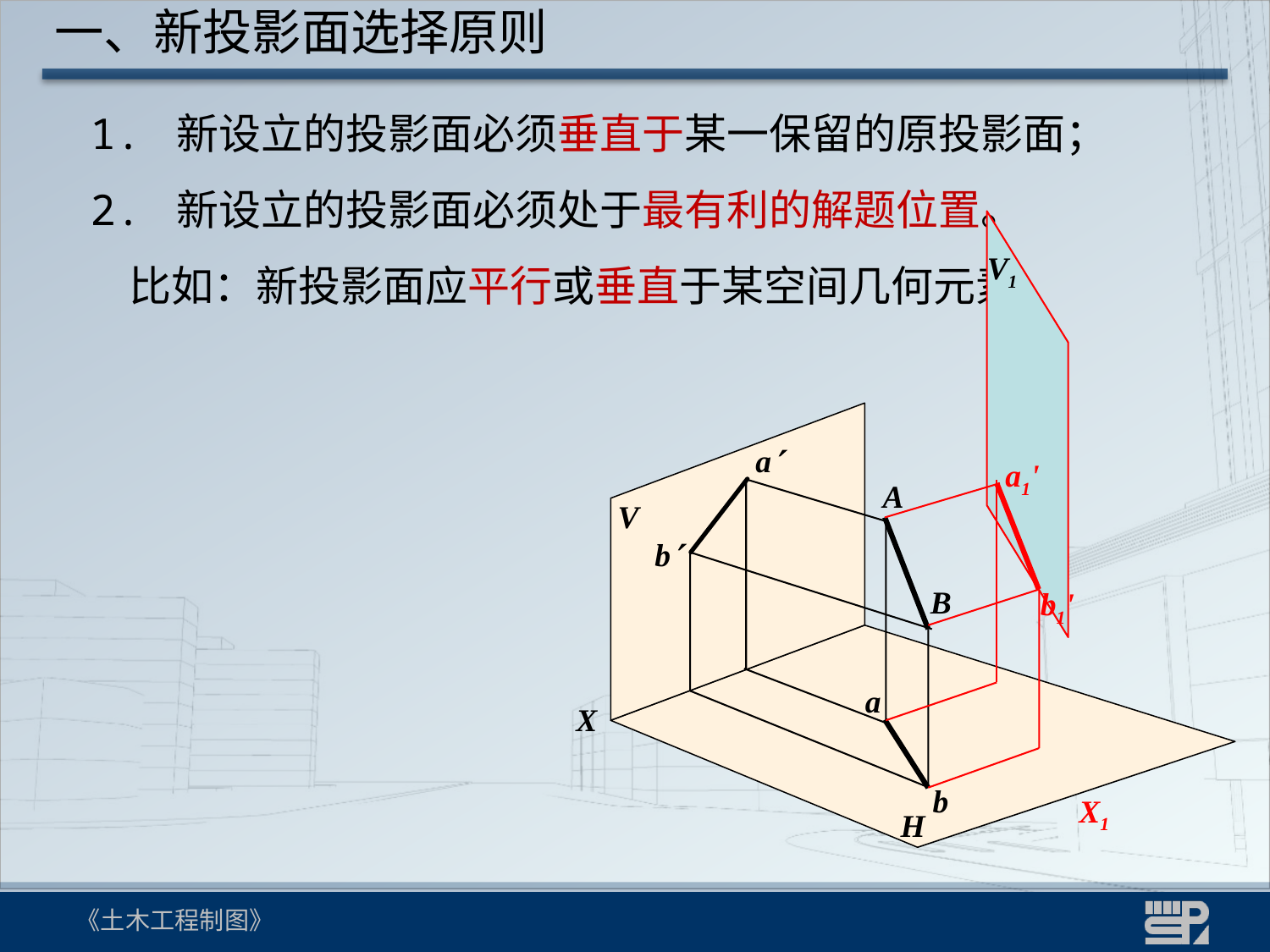

一、新投影面选择原则
1. 新设立的投影面必须垂直于某一保留的原投影面；
2. 新设立的投影面必须处于最有利的解题位置。
   比如：新投影面应平行或垂直于某空间几何元素。

V1

 a′
A

V

 b′

B

a

b
H
a1'

b1'

X
X1